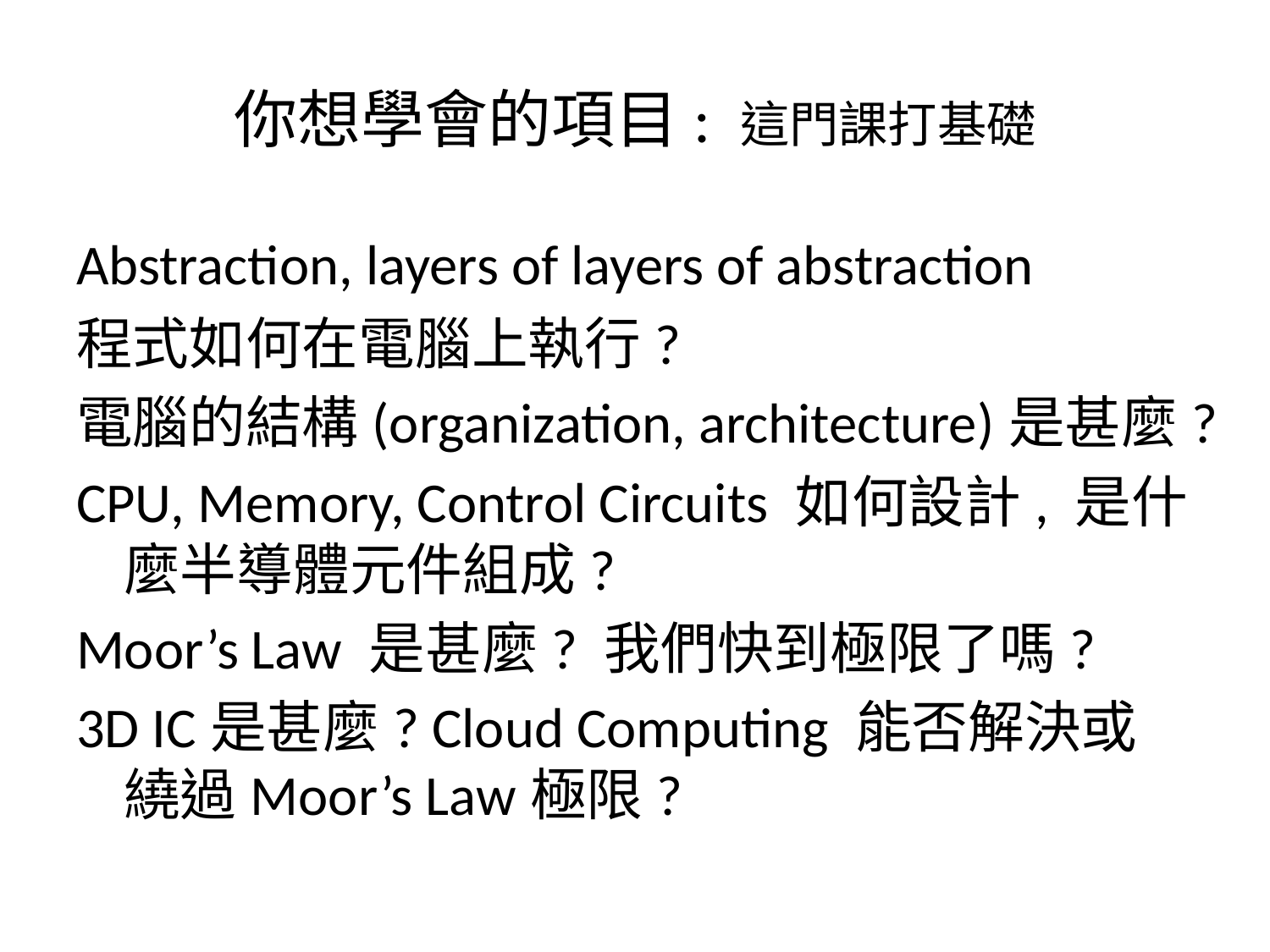

# 你想學會的項目: 這門課打基礎
Abstraction, layers of layers of abstraction
程式如何在電腦上執行?
電腦的結構(organization, architecture)是甚麼?
CPU, Memory, Control Circuits 如何設計, 是什麼半導體元件組成?
Moor’s Law 是甚麼? 我們快到極限了嗎?
3D IC是甚麼? Cloud Computing 能否解決或繞過Moor’s Law極限?